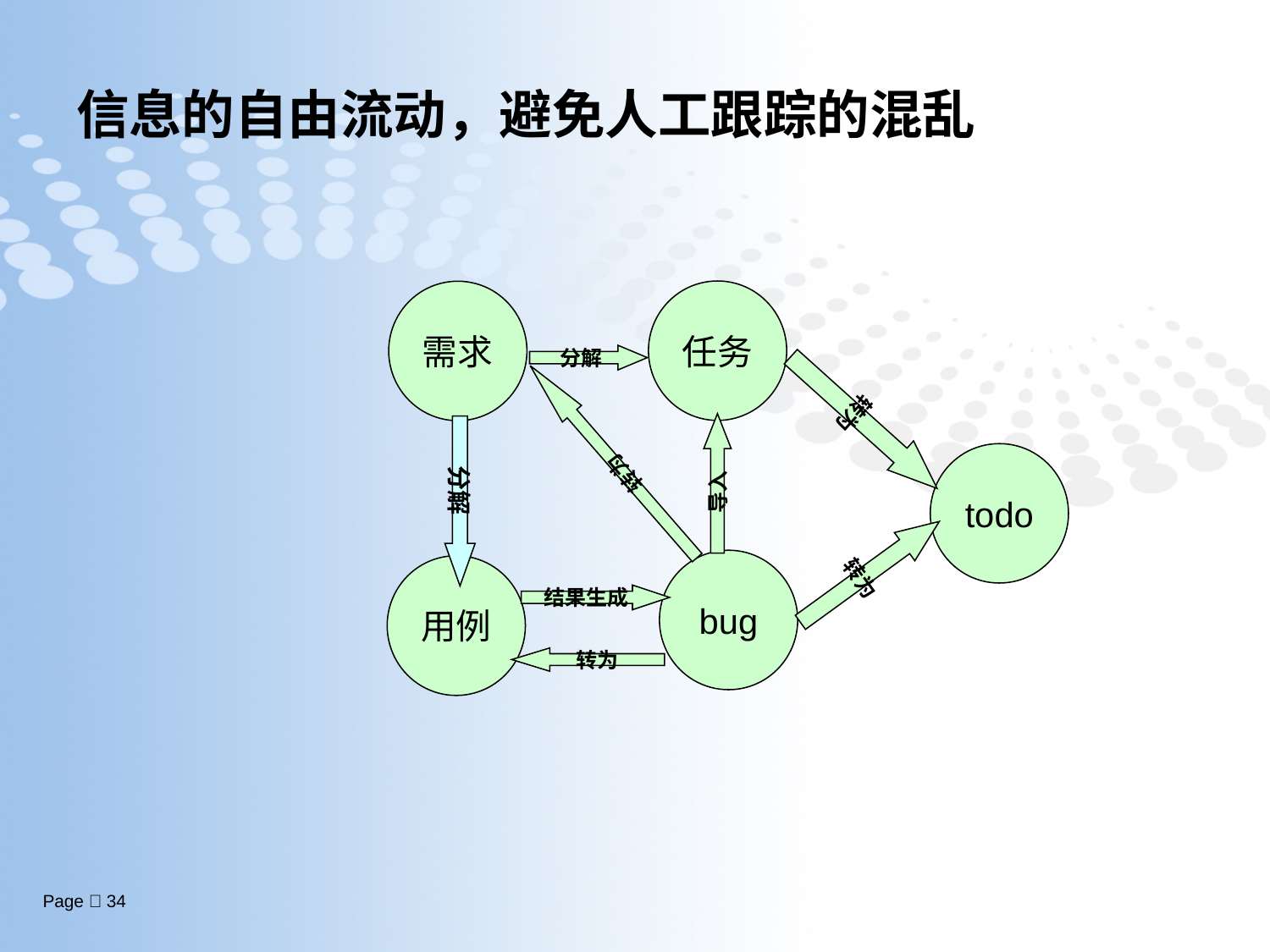

# 信息的自由流动，避免人工跟踪的混乱
任务
需求
转为
转为
分解
导入
分解
todo
转为
bug
用例
结果生成
转为